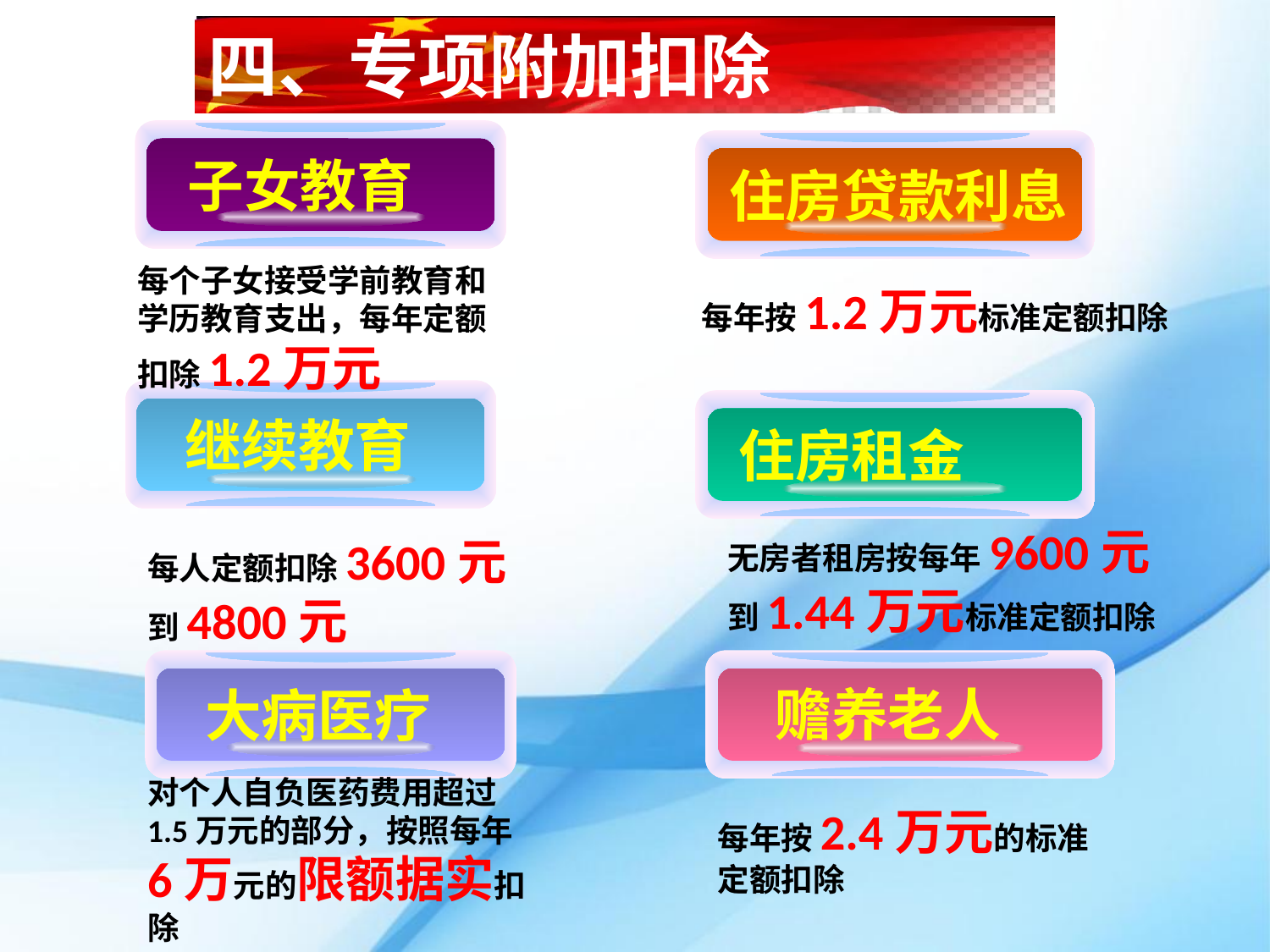

四、专项附加扣除

子女教育
住房贷款利息
每个子女接受学前教育和学历教育支出，每年定额扣除1.2万元
每年按1.2万元标准定额扣除

继续教育
住房租金
无房者租房按每年9600元到1.44万元标准定额扣除
每人定额扣除3600元到4800元

赡养老人
大病医疗
对个人自负医药费用超过1.5万元的部分，按照每年6万元的限额据实扣除
每年按2.4万元的标准定额扣除